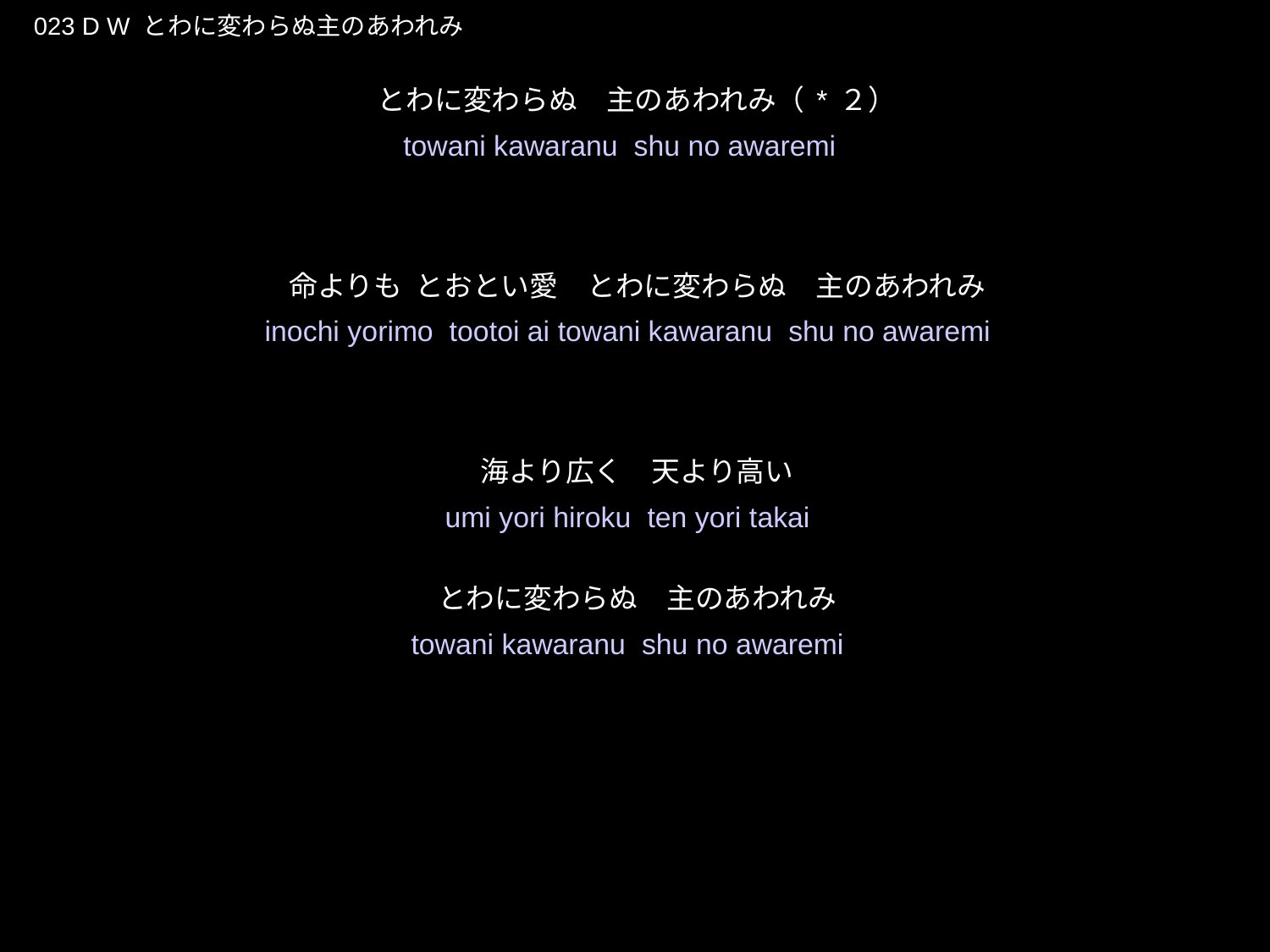

とわにかわらぬしゅのあわれみ
★W
023 D W とわに変わらぬ主のあわれみ
とわに変わらぬ　主のあわれみ（*２）
命よりも  とおとい愛　とわに変わらぬ　主のあわれみ
海より広く　天より高い
とわに変わらぬ　主のあわれみ
★３
towani kawaranu  shu no awaremi
inochi yorimo  tootoi ai towani kawaranu  shu no awaremi
umi yori hiroku  ten yori takai
towani kawaranu  shu no awaremi